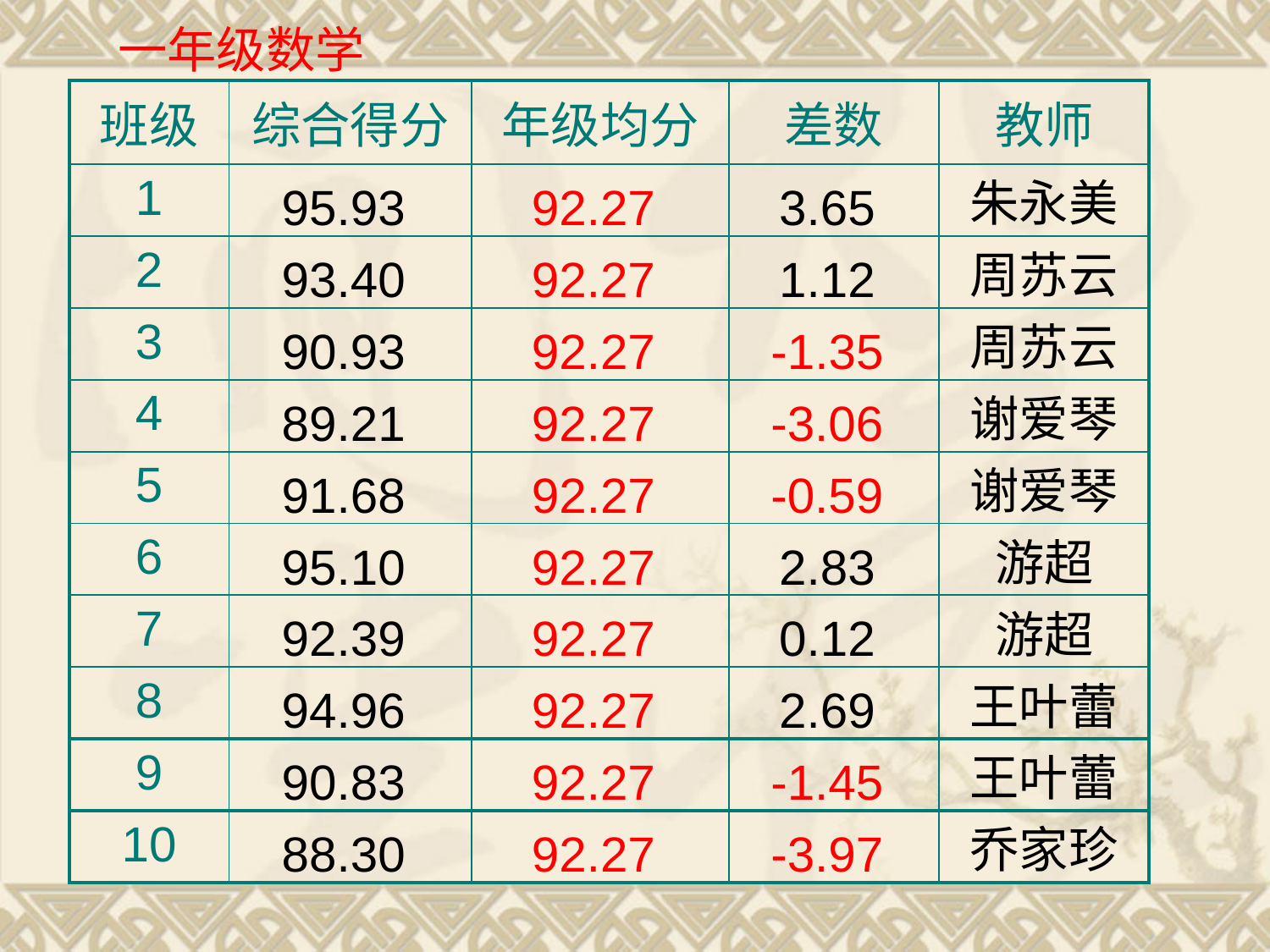

一年级数学
| 班级 | 综合得分 | 年级均分 | 差数 | 教师 |
| --- | --- | --- | --- | --- |
| 1 | 95.93 | 92.27 | 3.65 | 朱永美 |
| 2 | 93.40 | 92.27 | 1.12 | 周苏云 |
| 3 | 90.93 | 92.27 | -1.35 | 周苏云 |
| 4 | 89.21 | 92.27 | -3.06 | 谢爱琴 |
| 5 | 91.68 | 92.27 | -0.59 | 谢爱琴 |
| 6 | 95.10 | 92.27 | 2.83 | 游超 |
| 7 | 92.39 | 92.27 | 0.12 | 游超 |
| 8 | 94.96 | 92.27 | 2.69 | 王叶蕾 |
| 9 | 90.83 | 92.27 | -1.45 | 王叶蕾 |
| 10 | 88.30 | 92.27 | -3.97 | 乔家珍 |